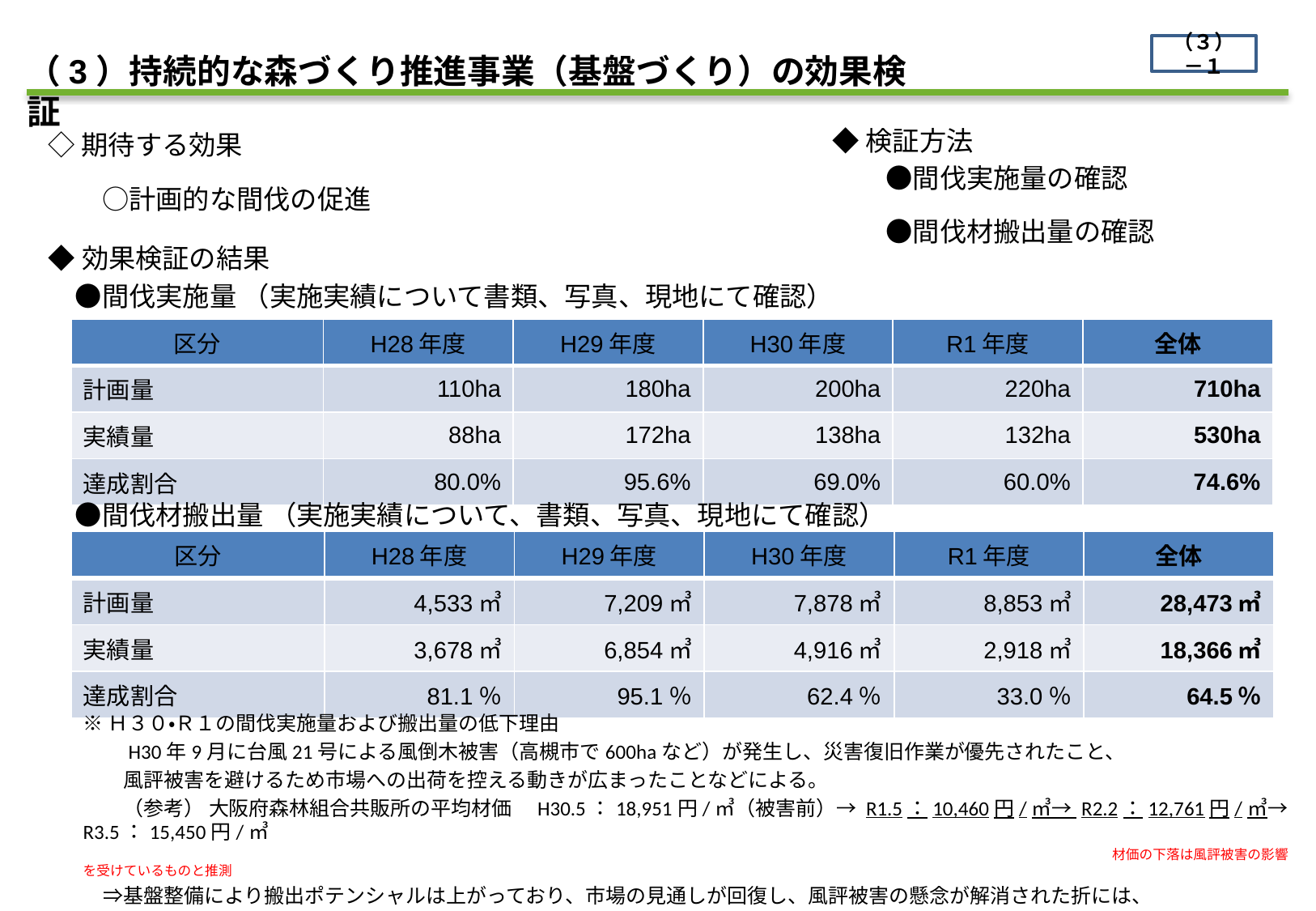

（３）－１
（3）持続的な森づくり推進事業（基盤づくり）の効果検証
◆検証方法
　　●間伐実施量の確認
　　●間伐材搬出量の確認
◇期待する効果
　　○計画的な間伐の促進
◆効果検証の結果
　●間伐実施量 （実施実績について書類、写真、現地にて確認）
| 区分 | H28年度 | H29年度 | H30年度 | R1年度 | 全体 |
| --- | --- | --- | --- | --- | --- |
| 計画量 | 110ha | 180ha | 200ha | 220ha | 710ha |
| 実績量 | 88ha | 172ha | 138ha | 132ha | 530ha |
| 達成割合 | 80.0% | 95.6% | 69.0% | 60.0% | 74.6% |
　●間伐材搬出量 （実施実績について、書類、写真、現地にて確認）
| 区分 | H28年度 | H29年度 | H30年度 | R1年度 | 全体 |
| --- | --- | --- | --- | --- | --- |
| 計画量 | 4,533㎥ | 7,209㎥ | 7,878㎥ | 8,853㎥ | 28,473㎥ |
| 実績量 | 3,678㎥ | 6,854㎥ | 4,916㎥ | 2,918㎥ | 18,366㎥ |
| 達成割合 | 81.1％ | 95.1％ | 62.4％ | 33.0％ | 64.5％ |

※Ｈ３０・Ｒ１の間伐実施量および搬出量の低下理由
　　H30年9月に台風21号による風倒木被害（高槻市で600haなど）が発生し、災害復旧作業が優先されたこと、
　　風評被害を避けるため市場への出荷を控える動きが広まったことなどによる。
　　（参考） 大阪府森林組合共販所の平均材価　H30.5：18,951円/㎥（被害前）→ R1.5：10,460円/㎥→ R2.2：12,761円/㎥→ R3.5：15,450円/㎥
   　　　　　　　　　　　　　　　　　　　　　　　　　　　　　　　　　　　　　　　　　　　　　　　　　　　　　　　　　　　　　　　　　　　　　　　　　　　材価の下落は風評被害の影響を受けているものと推測
　⇒基盤整備により搬出ポテンシャルは上がっており、市場の見通しが回復し、風評被害の懸念が解消された折には、
　　　出荷（搬出）の増強を指導・調整していく